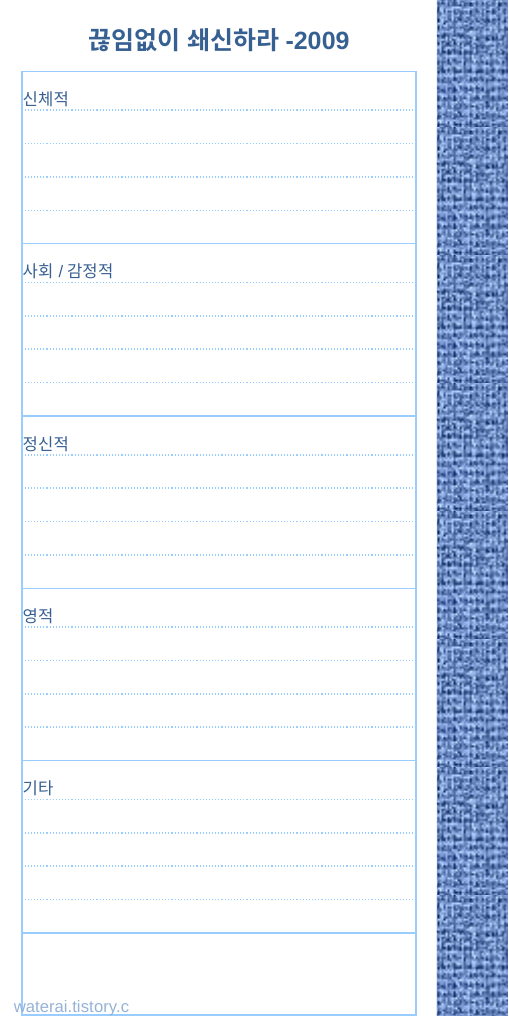

끊임없이 쇄신하라-2009
| 신체적 |
| --- |
|  |
|  |
|  |
|  |
| 사회/감정적 |
|  |
|  |
|  |
|  |
| 정신적 |
|  |
|  |
|  |
|  |
| 영적 |
|  |
|  |
|  |
|  |
| 기타 |
|  |
|  |
|  |
|  |
|  |
waterai.tistory.com